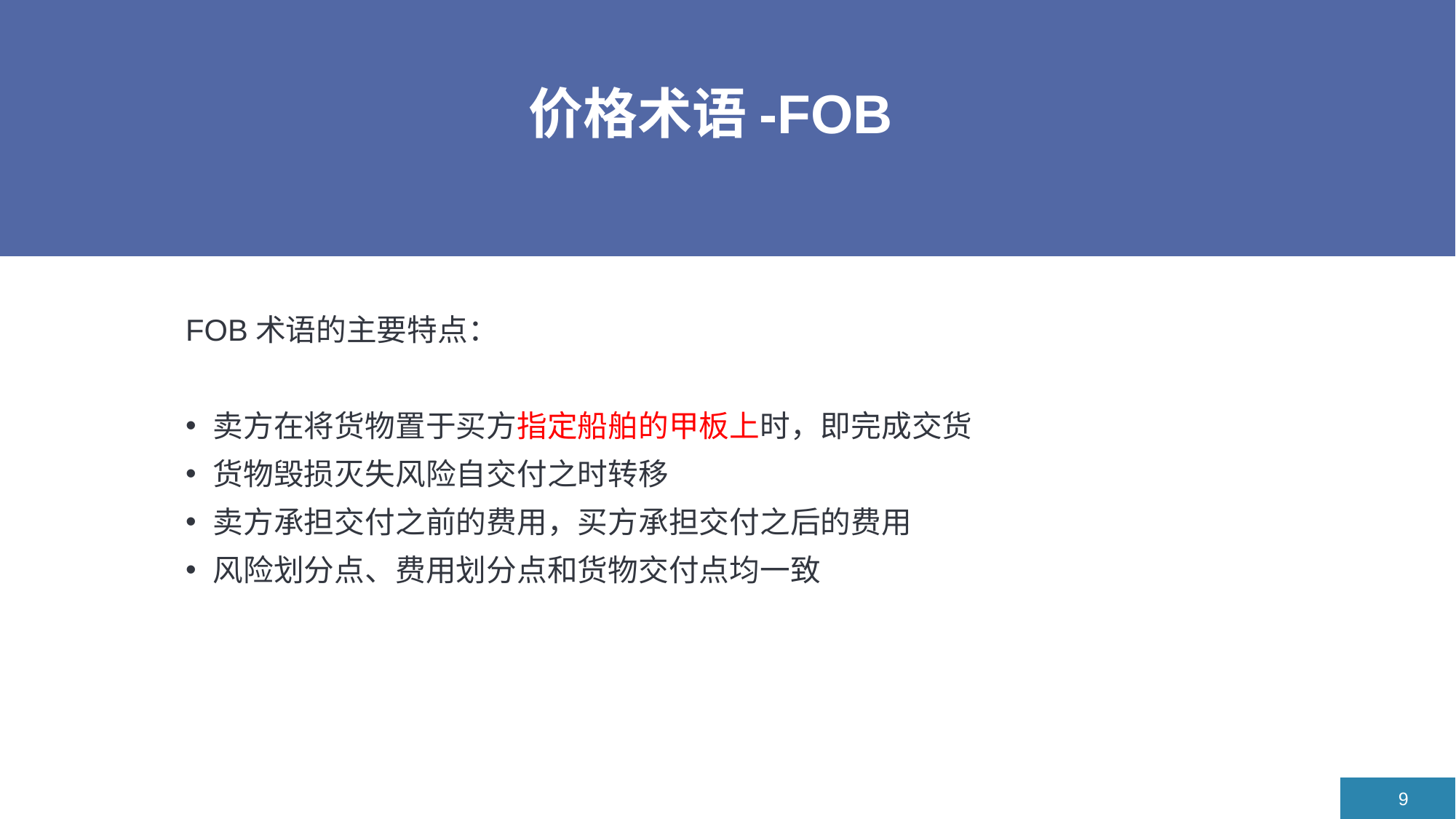

# 价格术语-FOB

FOB术语的主要特点：

卖方在将货物置于买方指定船舶的甲板上时，即完成交货
货物毁损灭失风险自交付之时转移
卖方承担交付之前的费用，买方承担交付之后的费用
风险划分点、费用划分点和货物交付点均一致

9